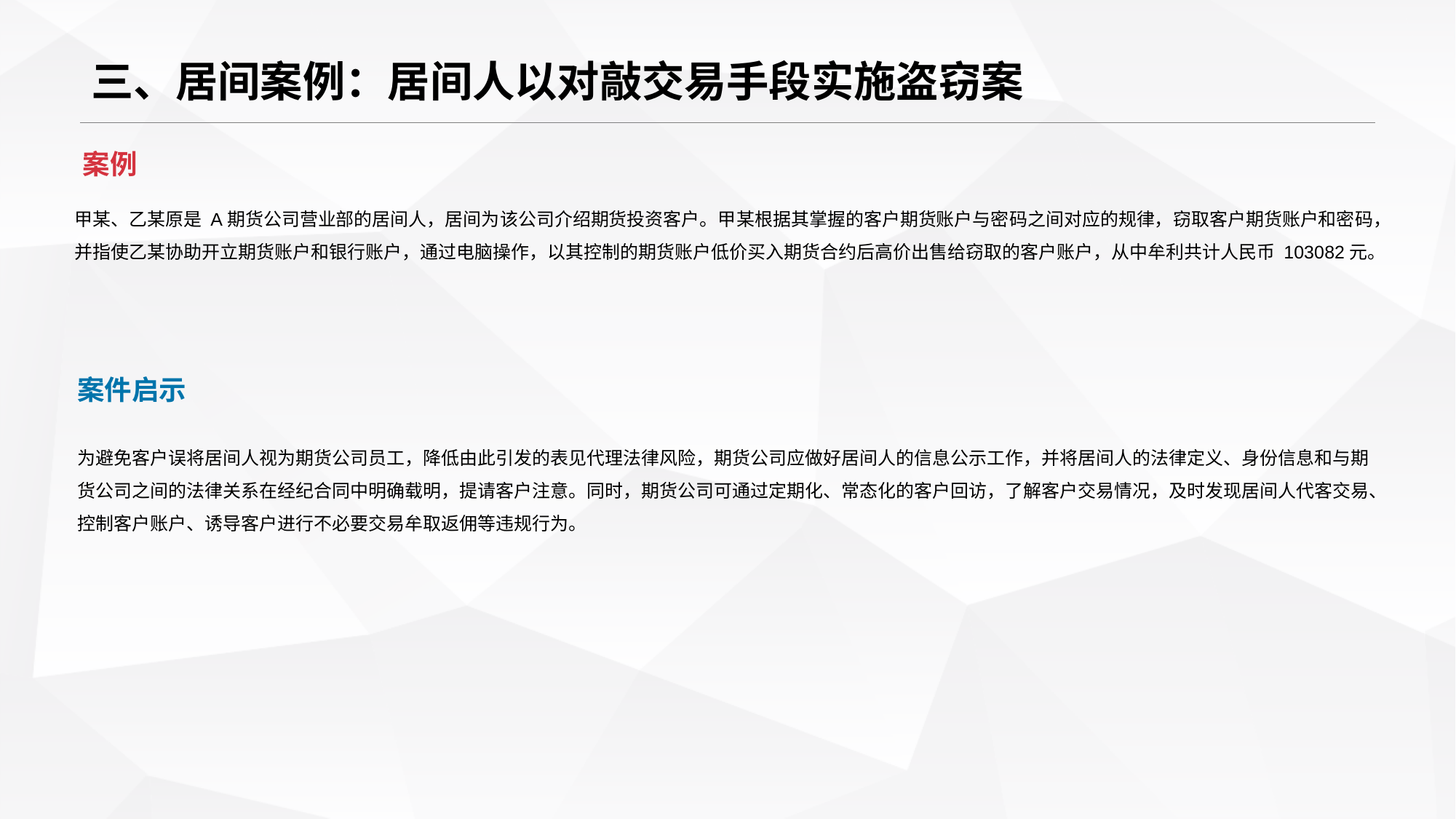

# 三、居间案例：居间人以对敲交易手段实施盗窃案
案例
甲某、乙某原是 A期货公司营业部的居间人，居间为该公司介绍期货投资客户。甲某根据其掌握的客户期货账户与密码之间对应的规律，窃取客户期货账户和密码，并指使乙某协助开立期货账户和银行账户，通过电脑操作，以其控制的期货账户低价买入期货合约后高价出售给窃取的客户账户，从中牟利共计人民币 103082元。

案件启示
为避免客户误将居间人视为期货公司员工，降低由此引发的表见代理法律风险，期货公司应做好居间人的信息公示工作，并将居间人的法律定义、身份信息和与期货公司之间的法律关系在经纪合同中明确载明，提请客户注意。同时，期货公司可通过定期化、常态化的客户回访，了解客户交易情况，及时发现居间人代客交易、控制客户账户、诱导客户进行不必要交易牟取返佣等违规行为。